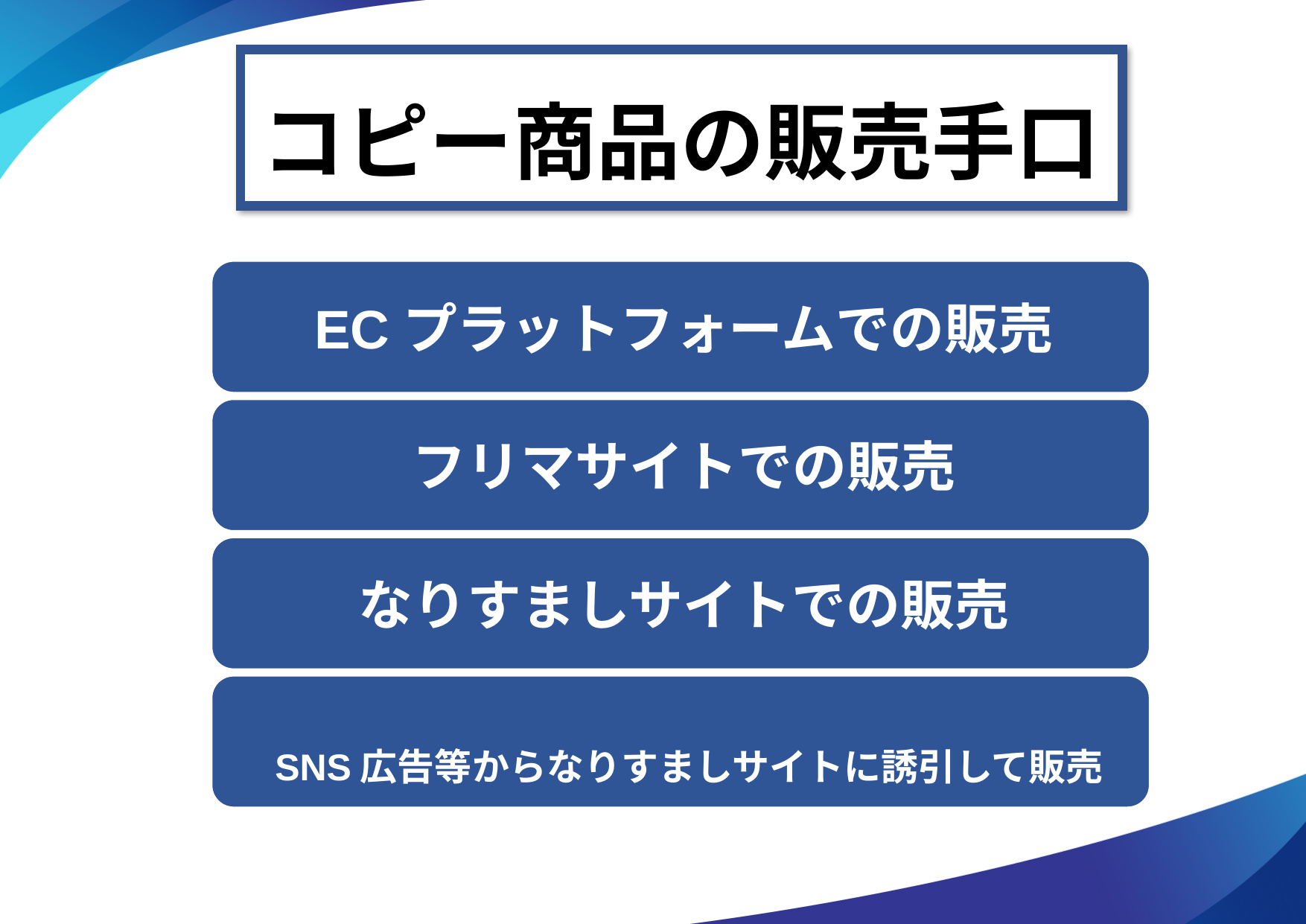

コピー商品の販売手口
ECプラットフォームでの販売
フリマサイトでの販売
なりすましサイトでの販売
 SNS広告等からなりすましサイトに誘引して販売